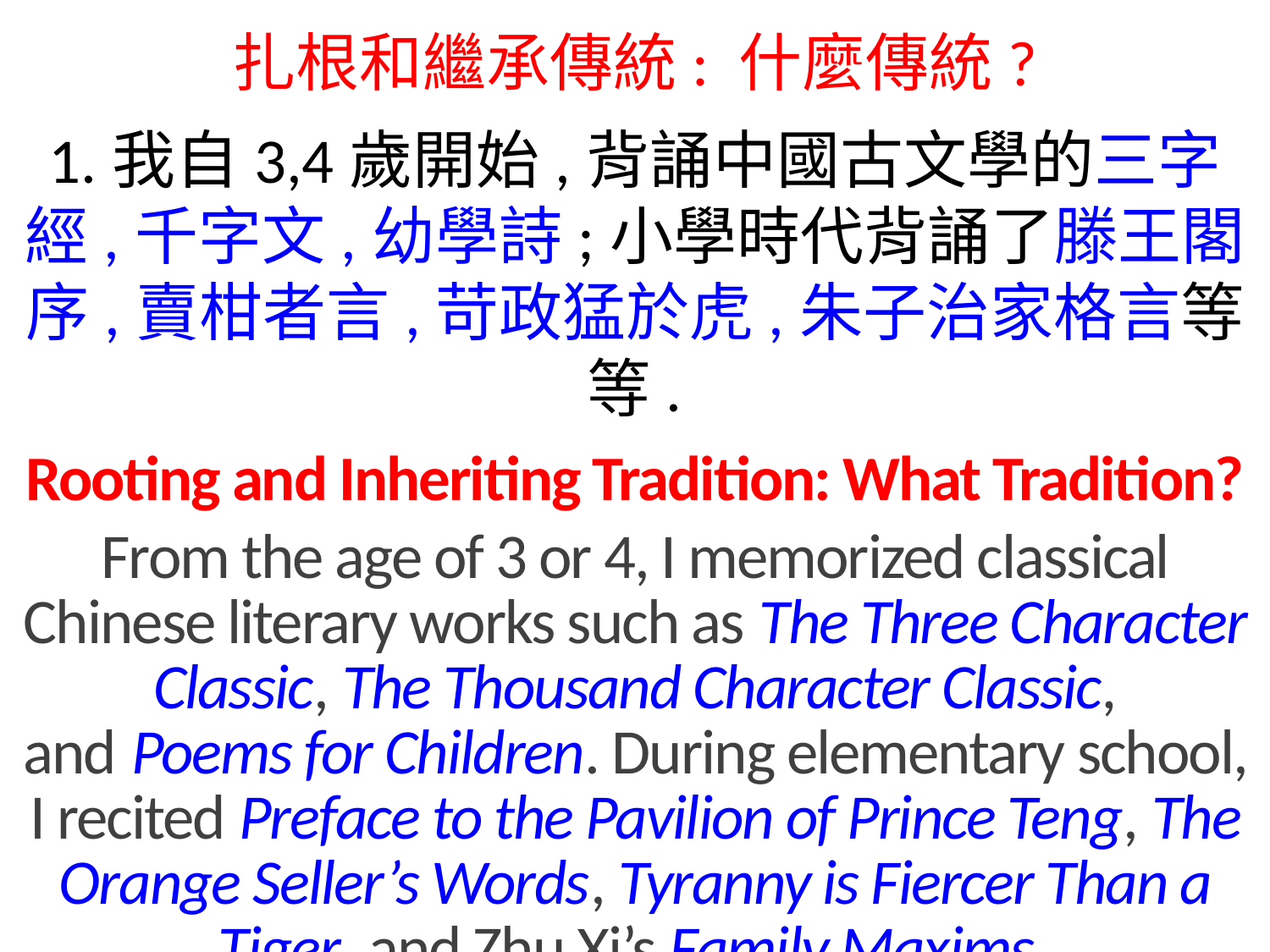

扎根和繼承傳統: 什麼傳統?
1.我自3,4歲開始,背誦中國古文學的三字經,千字文,幼學詩;小學時代背誦了滕王閣序,賣柑者言,苛政猛於虎,朱子治家格言等等.
Rooting and Inheriting Tradition: What Tradition?
From the age of 3 or 4, I memorized classical Chinese literary works such as The Three Character Classic, The Thousand Character Classic, and Poems for Children. During elementary school, I recited Preface to the Pavilion of Prince Teng, The Orange Seller’s Words, Tyranny is Fiercer Than a Tiger, and Zhu Xi’s Family Maxims.